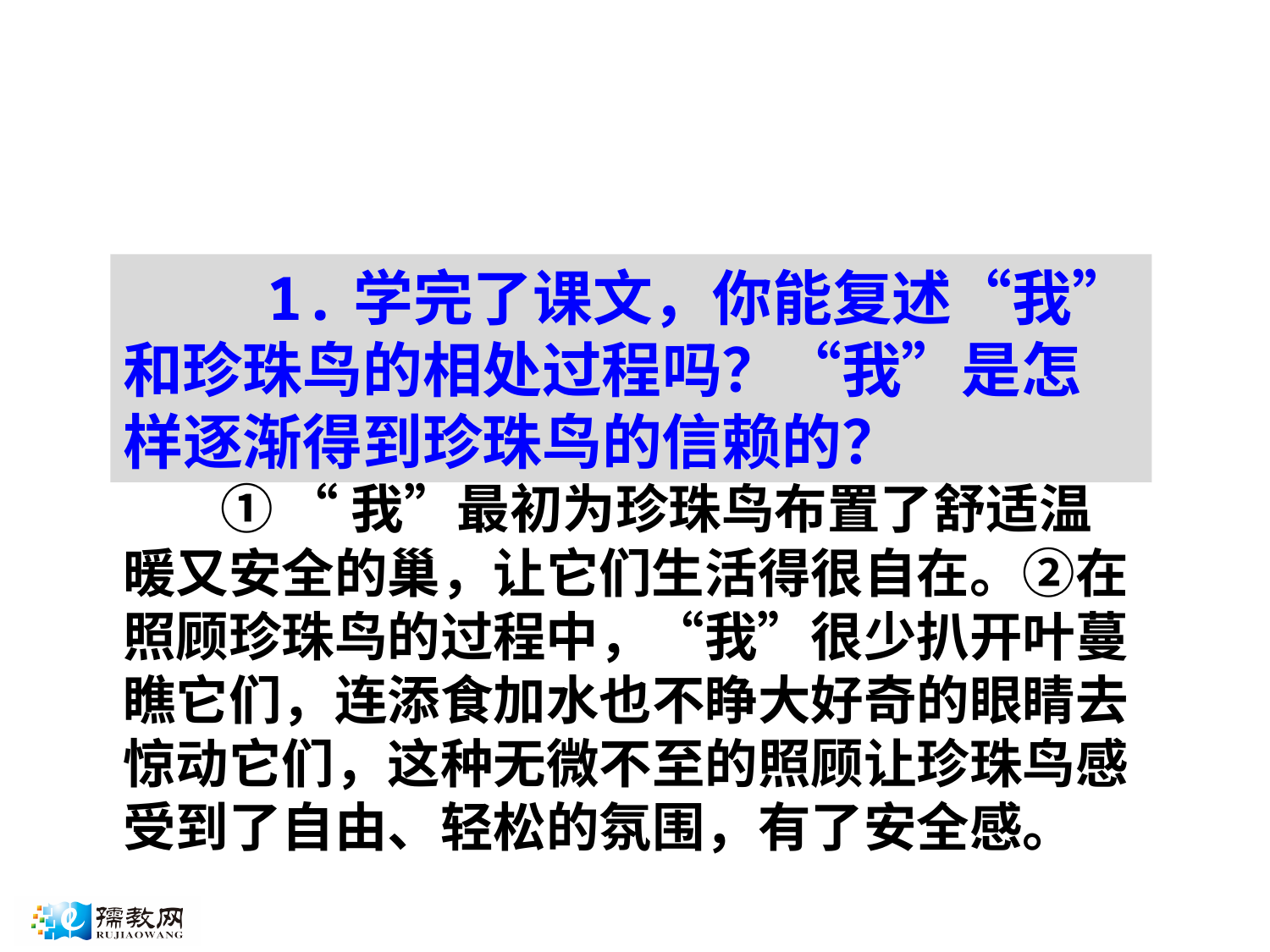

1.学完了课文，你能复述“我”和珍珠鸟的相处过程吗？“我”是怎样逐渐得到珍珠鸟的信赖的？
 ① “我”最初为珍珠鸟布置了舒适温暖又安全的巢，让它们生活得很自在。②在照顾珍珠鸟的过程中，“我”很少扒开叶蔓瞧它们，连添食加水也不睁大好奇的眼睛去惊动它们，这种无微不至的照顾让珍珠鸟感受到了自由、轻松的氛围，有了安全感。